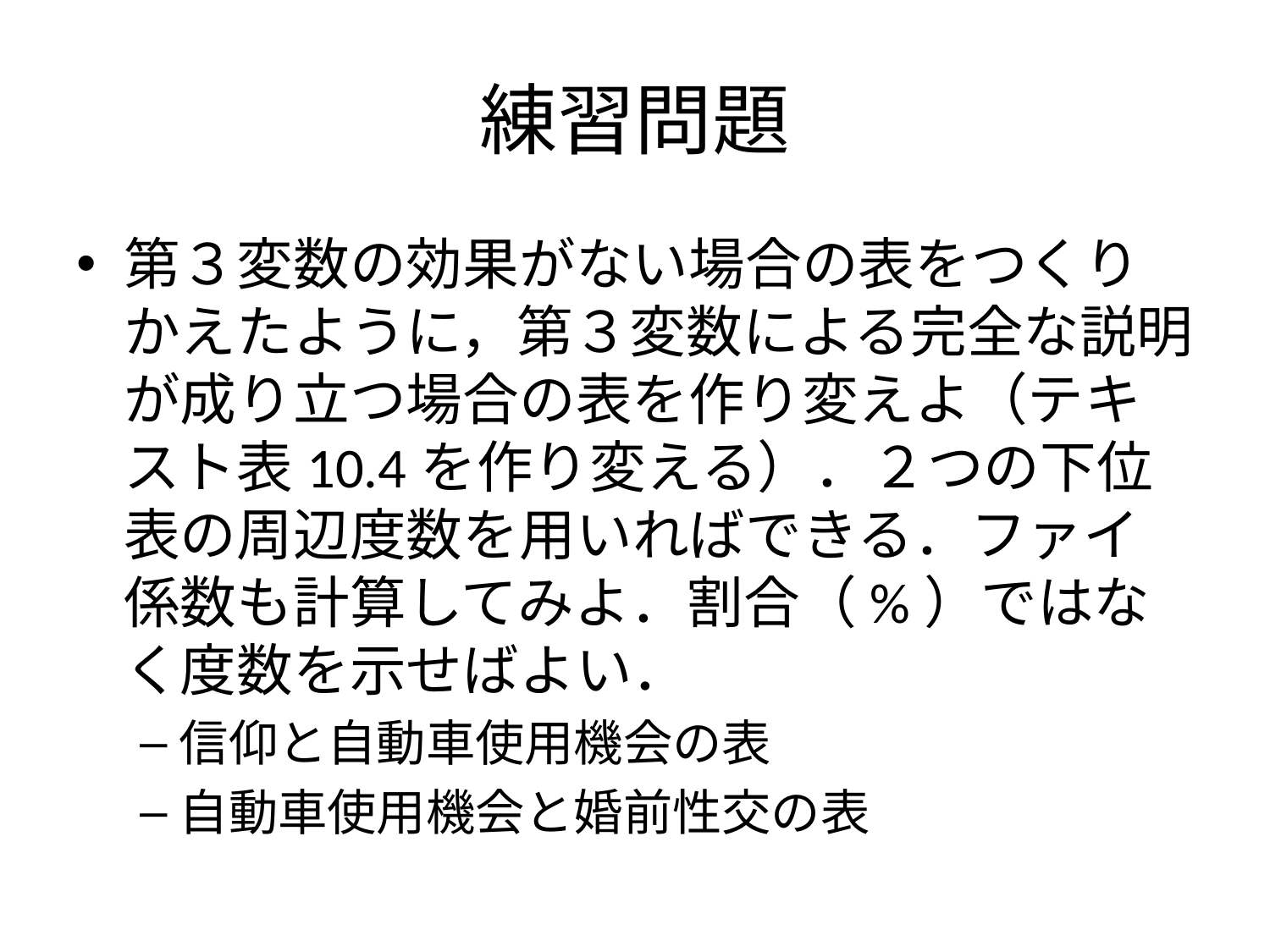

# 練習問題
第３変数の効果がない場合の表をつくりかえたように，第３変数による完全な説明が成り立つ場合の表を作り変えよ（テキスト表10.4を作り変える）．２つの下位表の周辺度数を用いればできる．ファイ係数も計算してみよ．割合（%）ではなく度数を示せばよい．
信仰と自動車使用機会の表
自動車使用機会と婚前性交の表